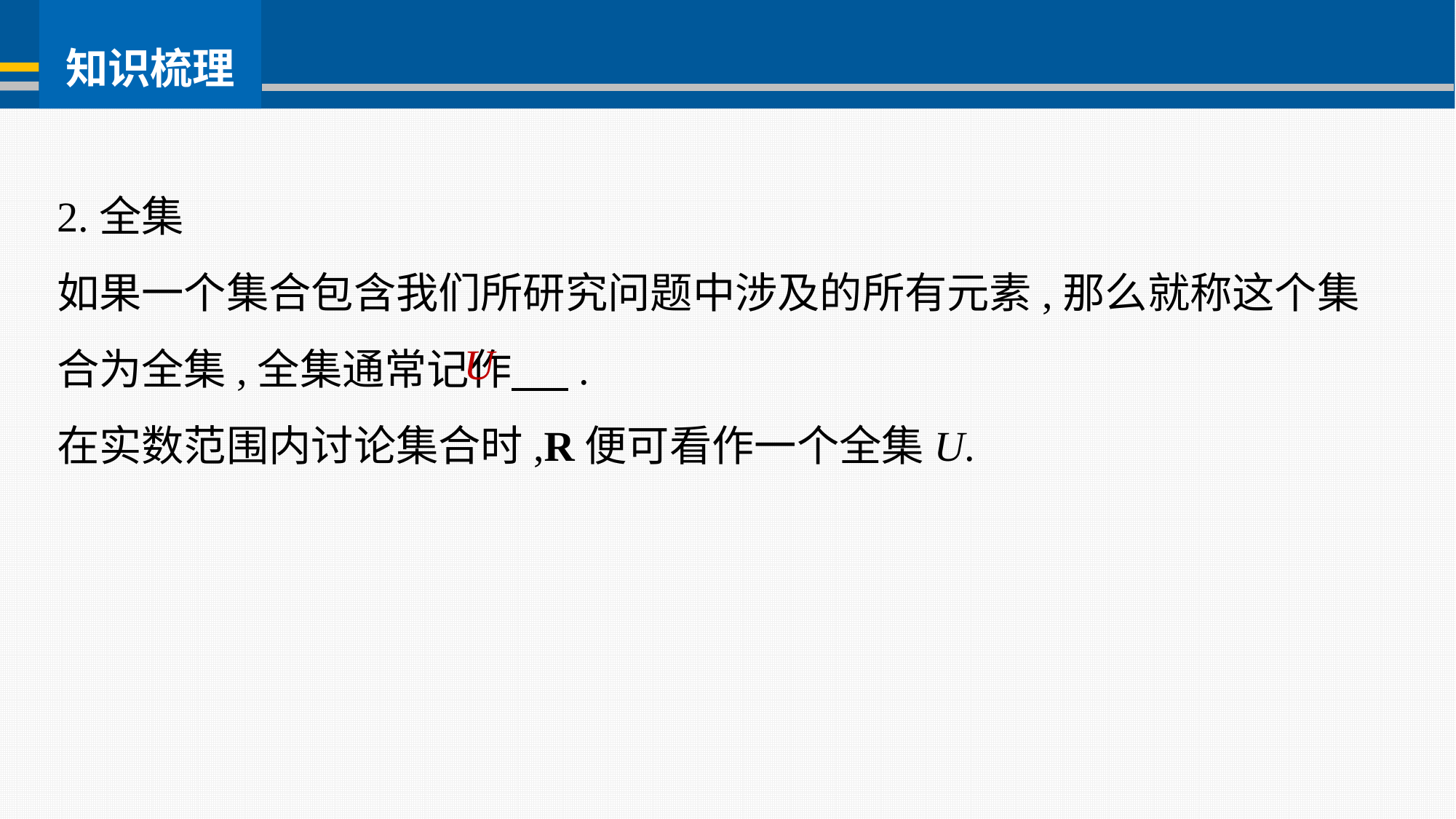

2.全集
如果一个集合包含我们所研究问题中涉及的所有元素,那么就称这个集合为全集,全集通常记作      .
在实数范围内讨论集合时,R便可看作一个全集U.
U